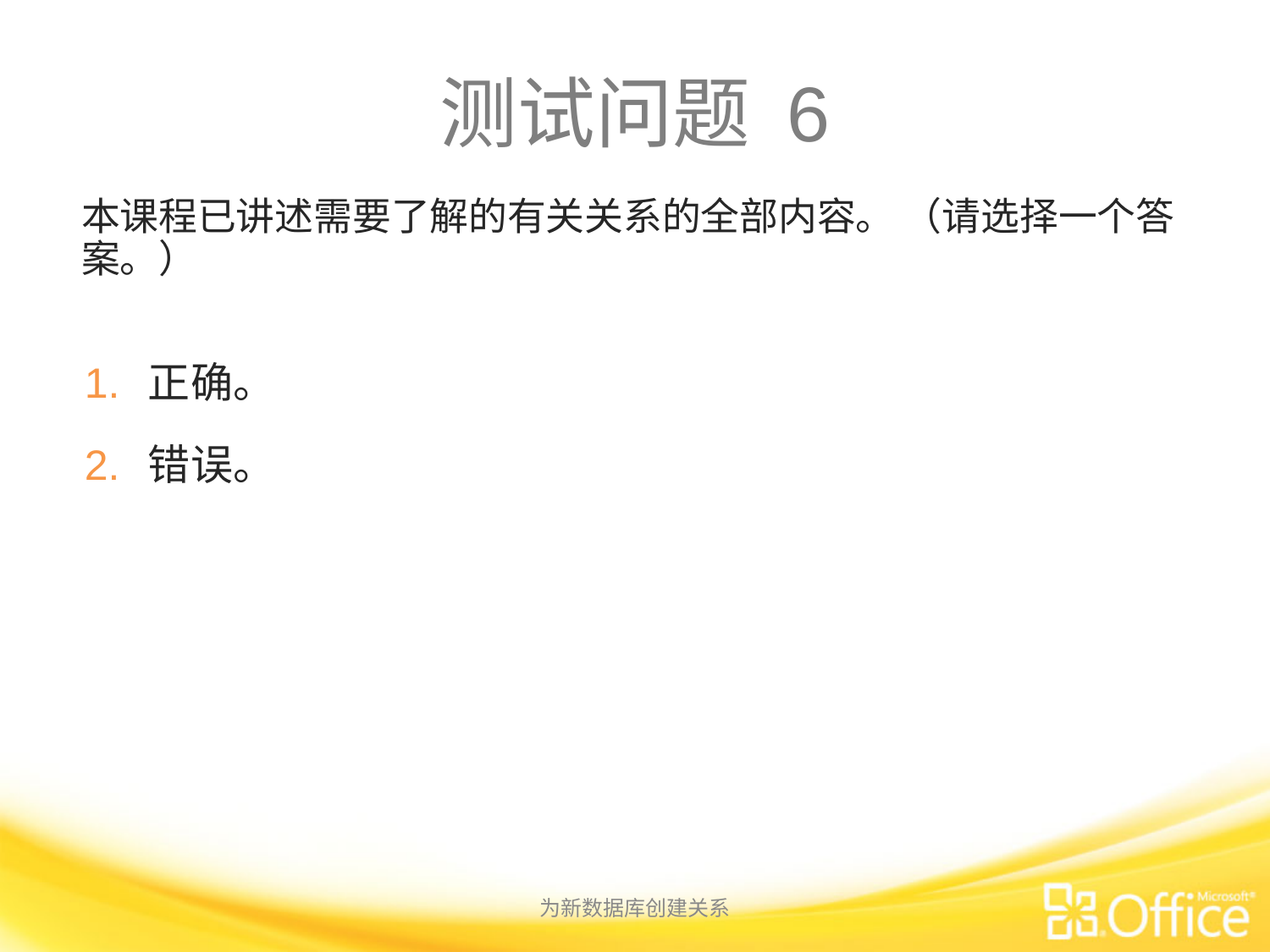

# 测试问题 6
本课程已讲述需要了解的有关关系的全部内容。 （请选择一个答案。）
正确。
错误。
为新数据库创建关系